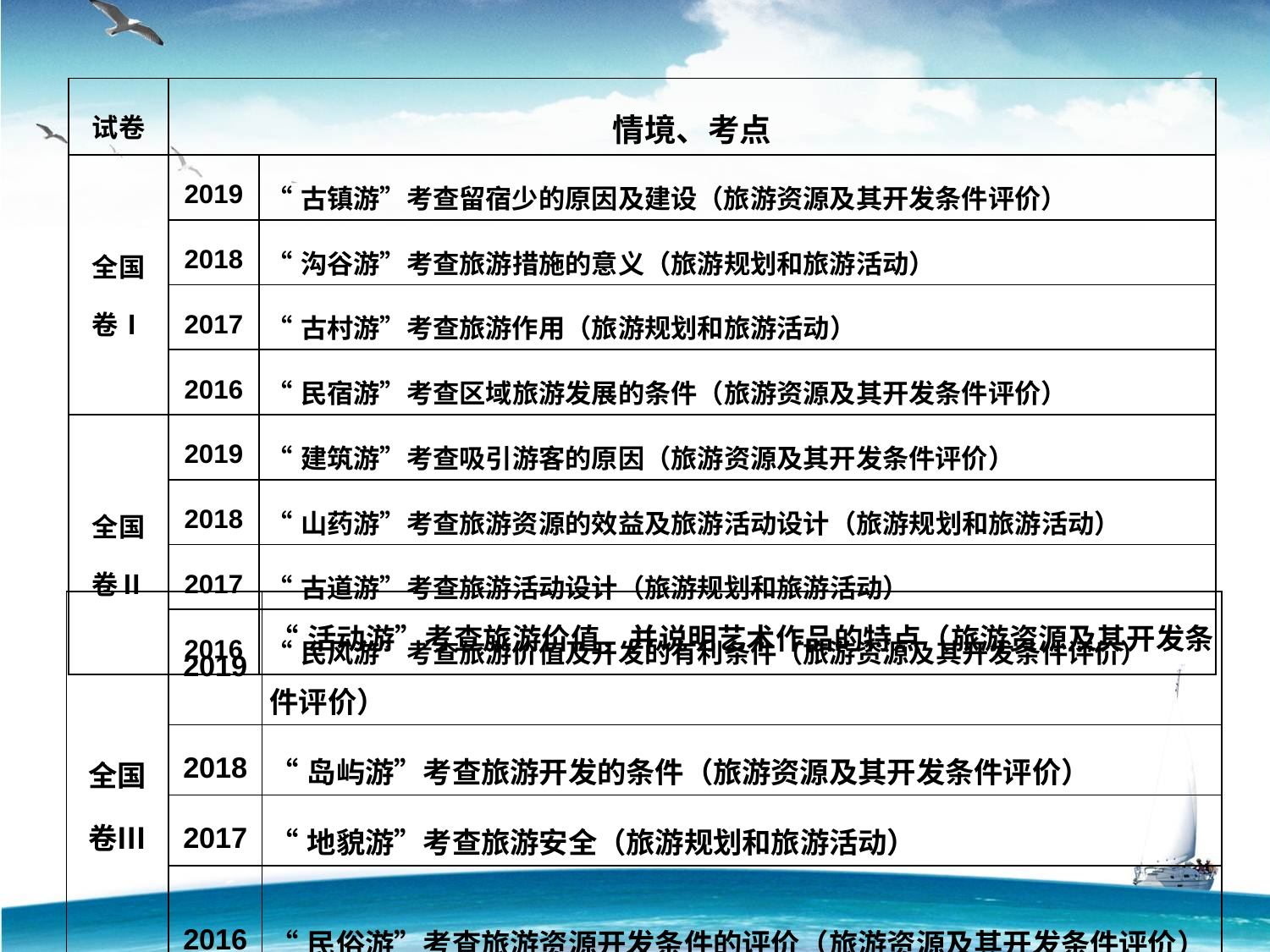

| 试卷 | 情境、考点 |  |
| --- | --- | --- |
| 全国 卷Ⅰ | 2019 | “古镇游”考查留宿少的原因及建设（旅游资源及其开发条件评价） |
|  | 2018 | “沟谷游”考查旅游措施的意义（旅游规划和旅游活动） |
|  | 2017 | “古村游”考查旅游作用（旅游规划和旅游活动） |
|  | 2016 | “民宿游”考查区域旅游发展的条件（旅游资源及其开发条件评价） |
| 全国 卷Ⅱ | 2019 | “建筑游”考查吸引游客的原因（旅游资源及其开发条件评价） |
|  | 2018 | “山药游”考查旅游资源的效益及旅游活动设计（旅游规划和旅游活动） |
|  | 2017 | “古道游”考查旅游活动设计（旅游规划和旅游活动） |
|  | 2016 | “民风游”考查旅游价值及开发的有利条件（旅游资源及其开发条件评价） |
| 全国 卷Ⅲ | 2019 | “活动游”考查旅游价值，并说明艺术作品的特点（旅游资源及其开发条件评价） |
| --- | --- | --- |
|  | 2018 | “岛屿游”考查旅游开发的条件（旅游资源及其开发条件评价） |
|  | 2017 | “地貌游”考查旅游安全（旅游规划和旅游活动） |
|  | 2016 | “民俗游”考查旅游资源开发条件的评价（旅游资源及其开发条件评价） |